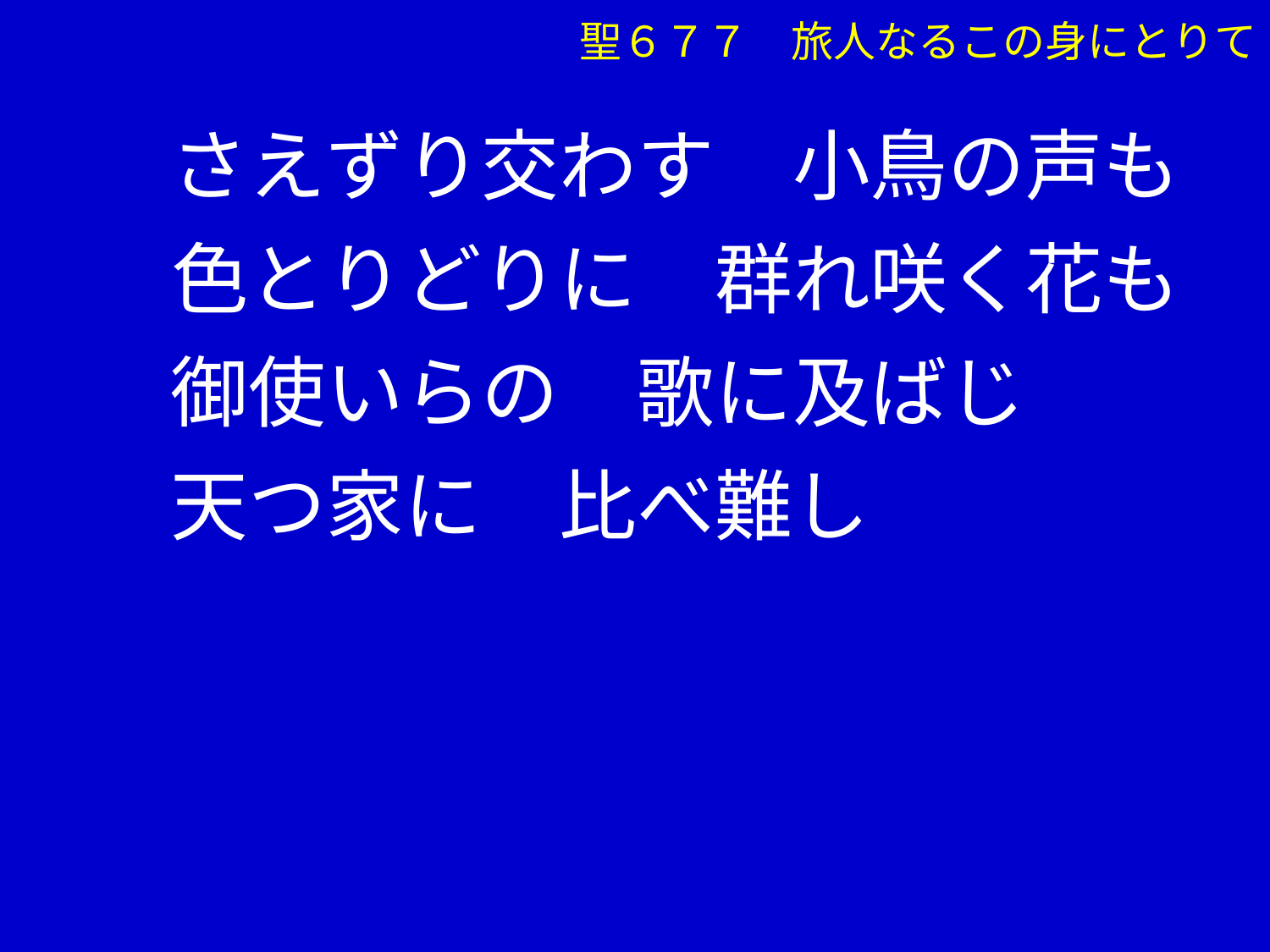

聖６７７　旅人なるこの身にとりて
　 さえずり交わす　小鳥の声も
　 色とりどりに　群れ咲く花も
　 御使いらの　歌に及ばじ
　 天つ家に　比べ難し